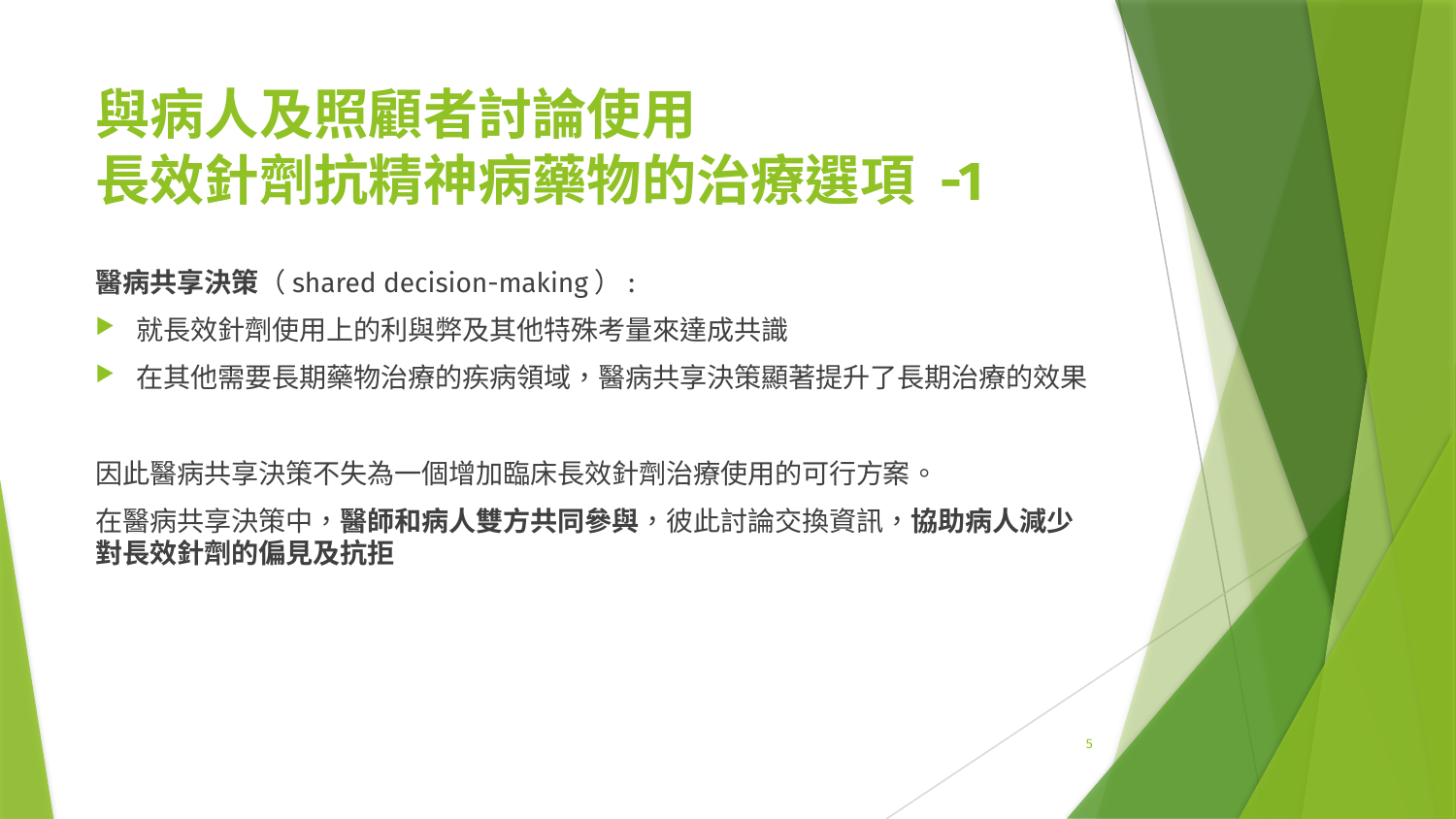

# 與病人及照顧者討論使用 長效針劑抗精神病藥物的治療選項 -1
醫病共享決策（shared decision-making）:
就長效針劑使用上的利與弊及其他特殊考量來達成共識
在其他需要長期藥物治療的疾病領域，醫病共享決策顯著提升了長期治療的效果

因此醫病共享決策不失為一個增加臨床長效針劑治療使用的可行方案。
在醫病共享決策中，醫師和病人雙方共同參與，彼此討論交換資訊，協助病人減少對長效針劑的偏見及抗拒
5